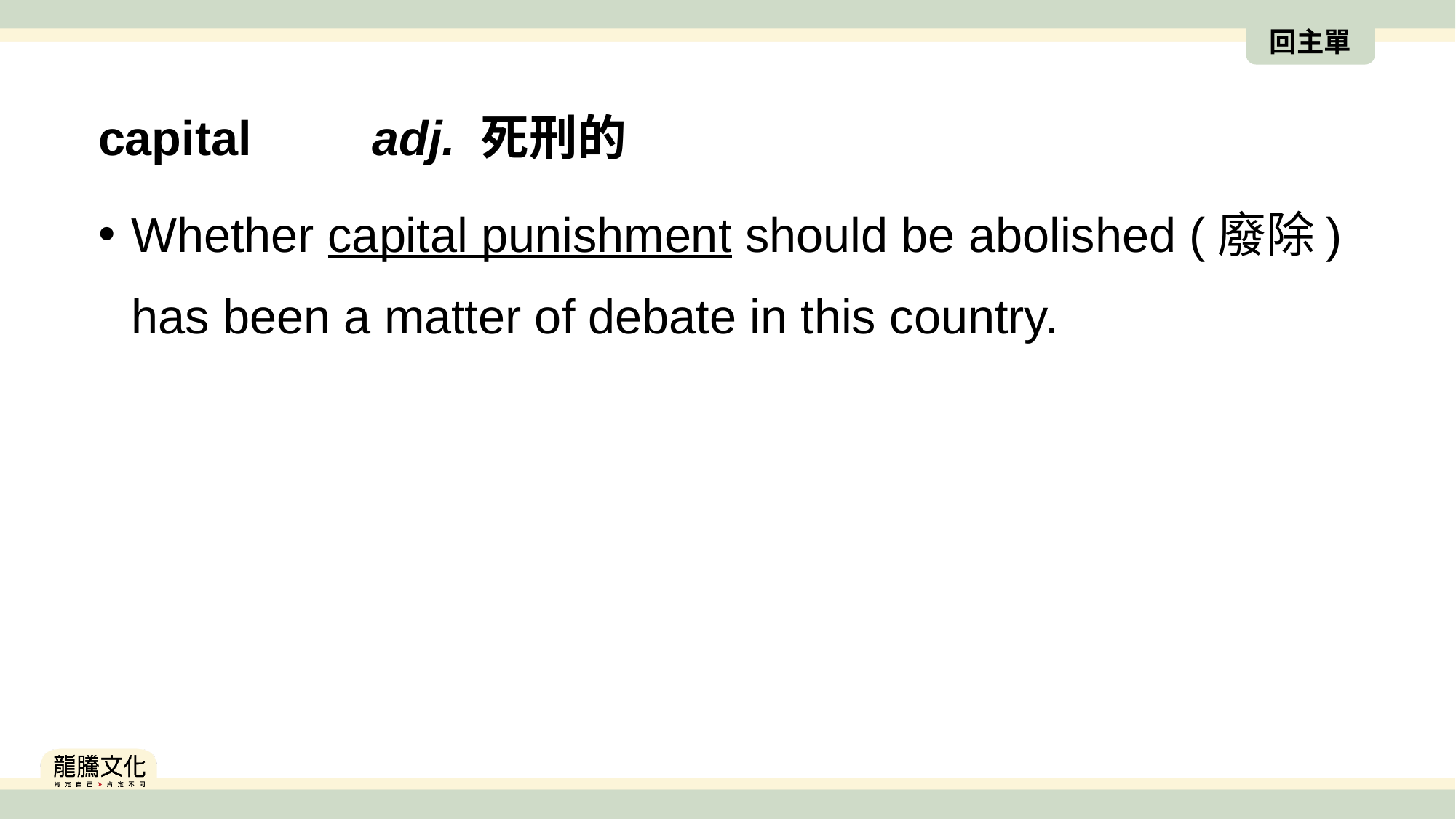

回主單
capital　　adj. 死刑的
Whether capital punishment should be abolished (廢除) has been a matter of debate in this country.